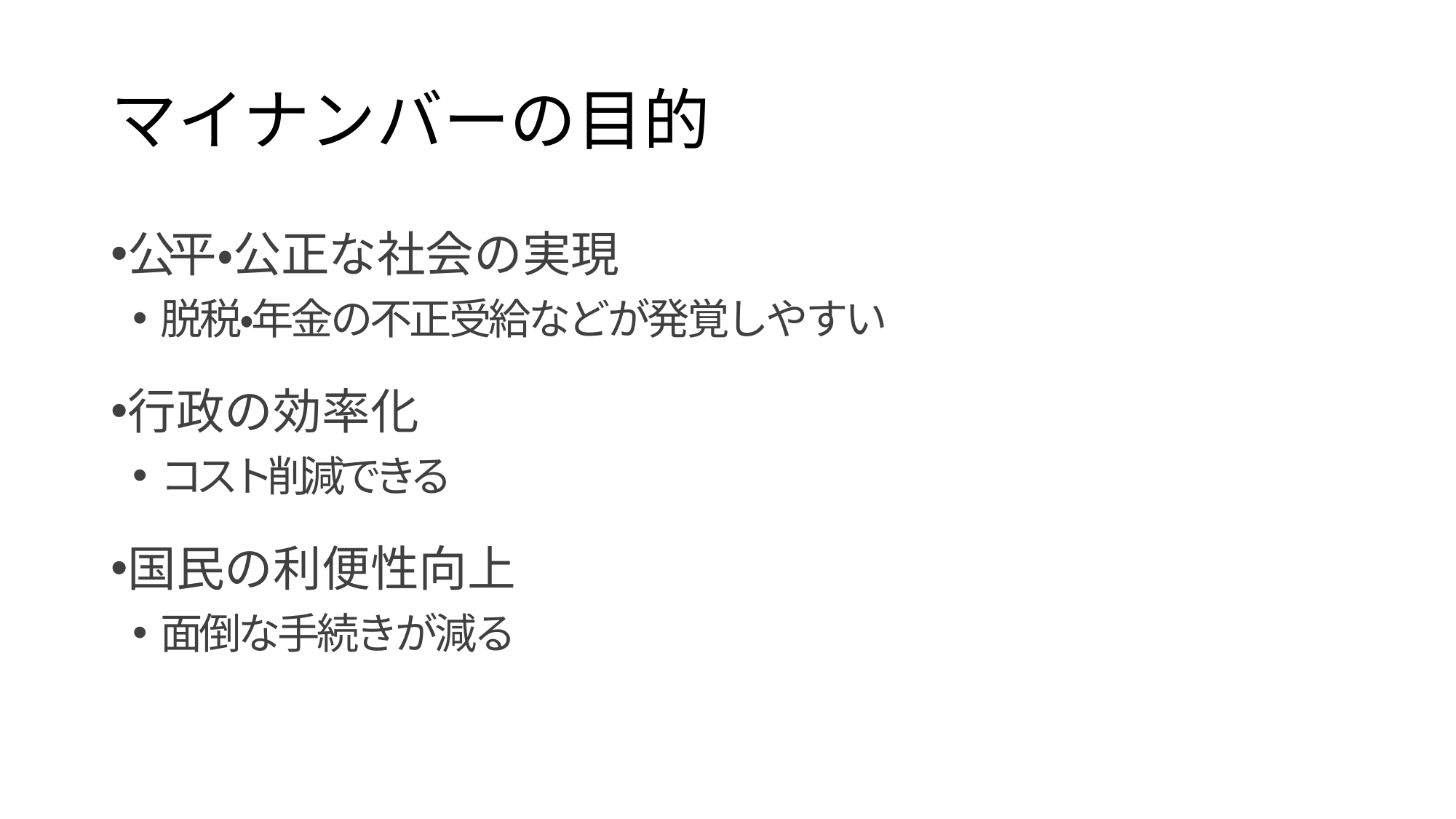

# マイナンバーの目的
公平・公正な社会の実現
脱税・年金の不正受給などが発覚しやすい
行政の効率化
コスト削減できる
国民の利便性向上
面倒な手続きが減る